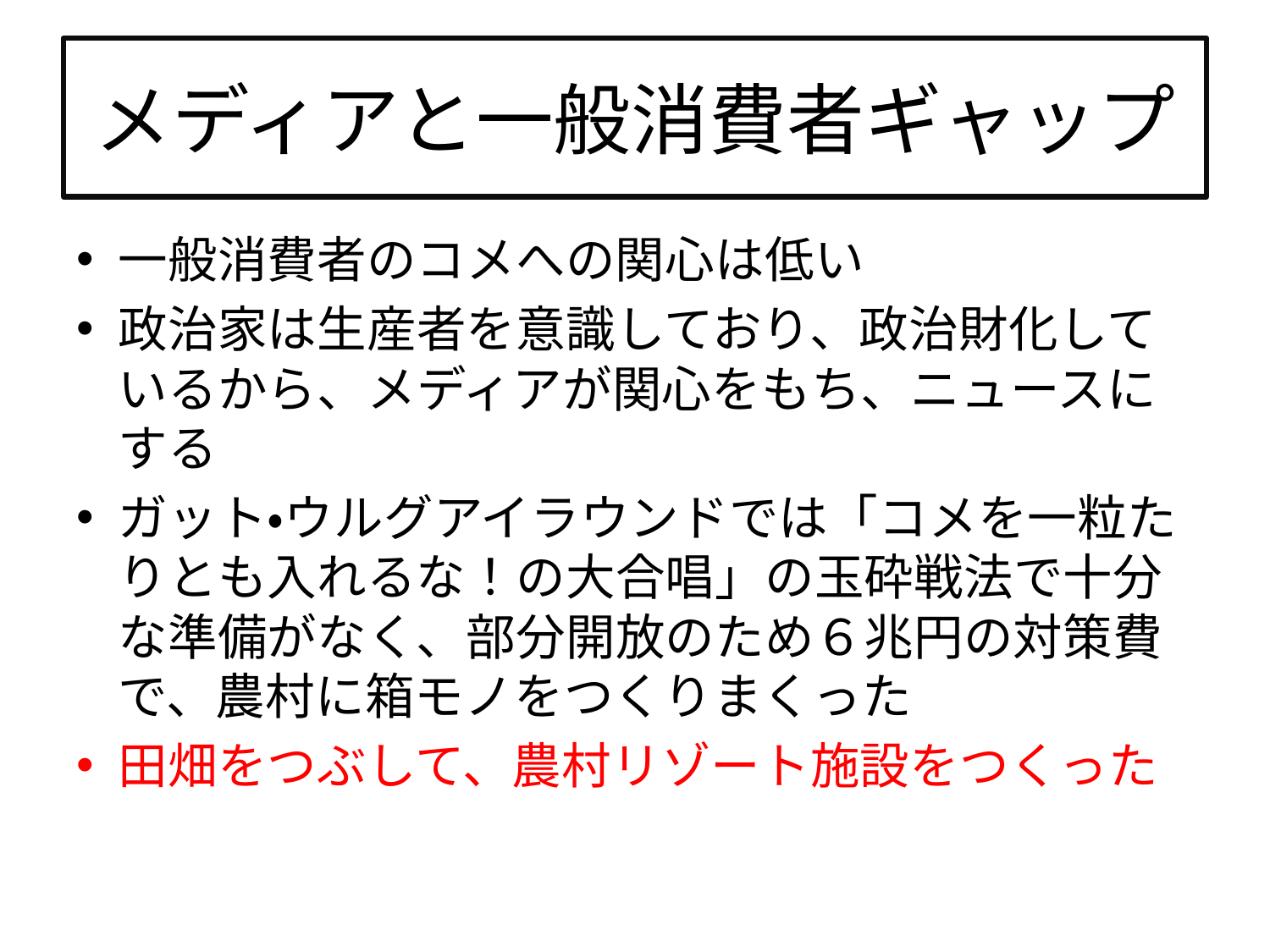

# メディアと一般消費者ギャップ
一般消費者のコメへの関心は低い
政治家は生産者を意識しており、政治財化しているから、メディアが関心をもち、ニュースにする
ガット・ウルグアイラウンドでは「コメを一粒たりとも入れるな！の大合唱」の玉砕戦法で十分な準備がなく、部分開放のため６兆円の対策費で、農村に箱モノをつくりまくった
田畑をつぶして、農村リゾート施設をつくった